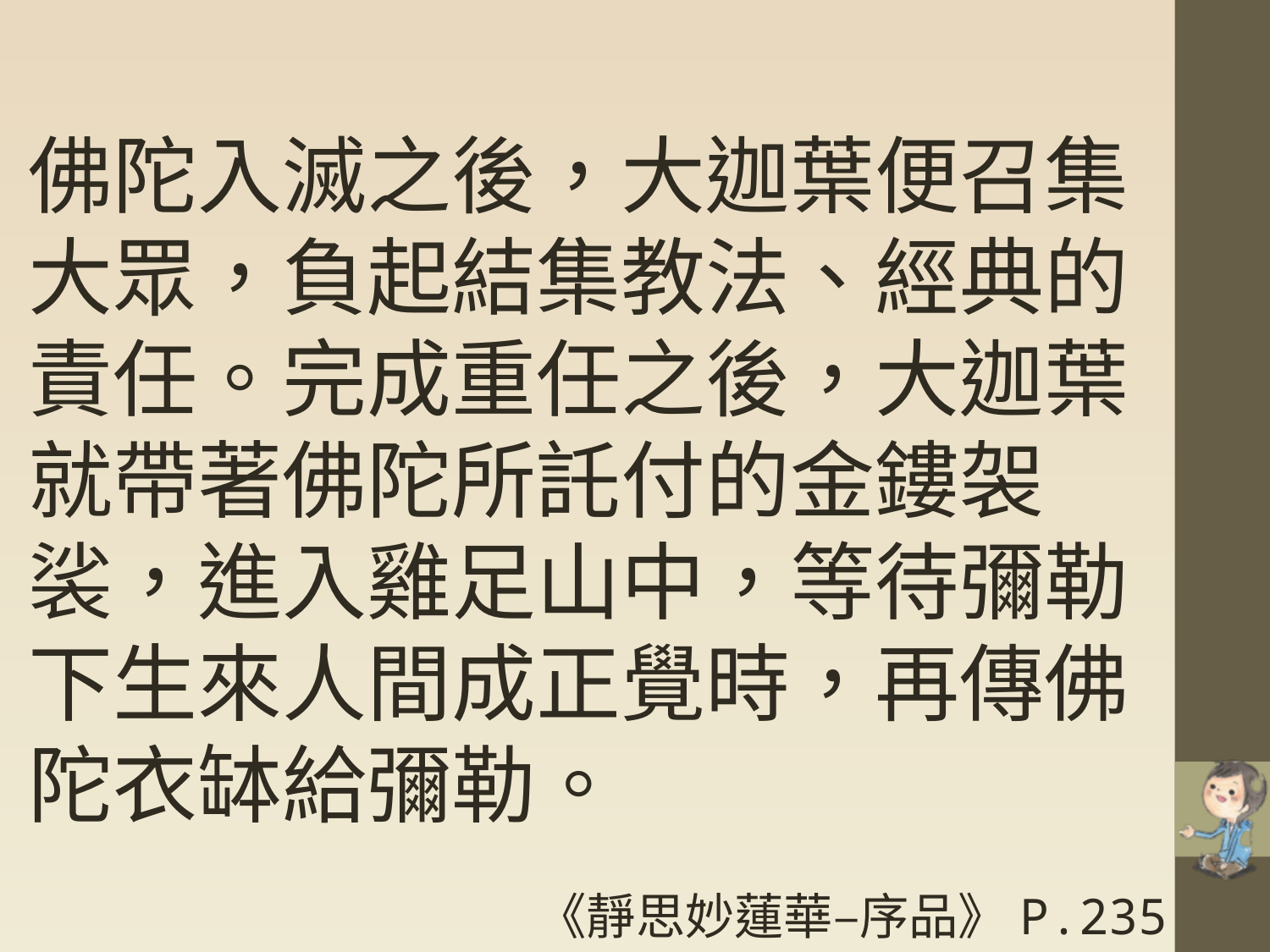

佛陀入滅之後，大迦葉便召集大眾，負起結集教法、經典的責任。完成重任之後，大迦葉就帶著佛陀所託付的金鏤袈裟，進入雞足山中，等待彌勒下生來人間成正覺時，再傳佛陀衣缽給彌勒。
《靜思妙蓮華–序品》P.235